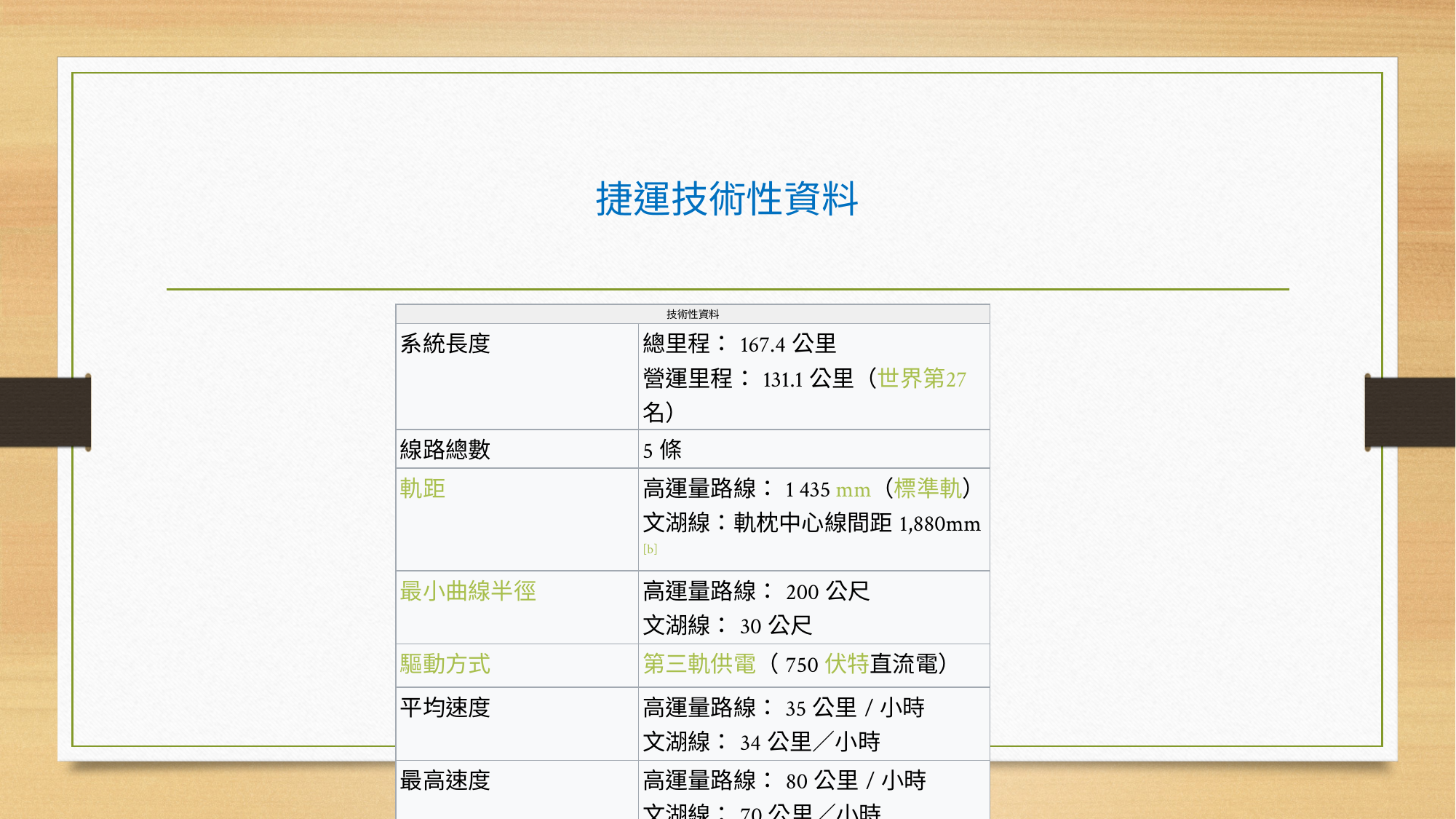

# 捷運技術性資料
| 技術性資料 |  |
| --- | --- |
| 系統長度 | 總里程：167.4公里 營運里程：131.1公里（世界第27名） |
| 線路總數 | 5條 |
| 軌距 | 高運量路線：1 435 mm（標準軌） 文湖線：軌枕中心線間距1,880mm[b] |
| 最小曲線半徑 | 高運量路線：200公尺 文湖線：30公尺 |
| 驅動方式 | 第三軌供電（750伏特直流電） |
| 平均速度 | 高運量路線：35公里/小時 文湖線：34公里／小時 |
| 最高速度 | 高運量路線：80公里/小時 文湖線：70公里／小時 |